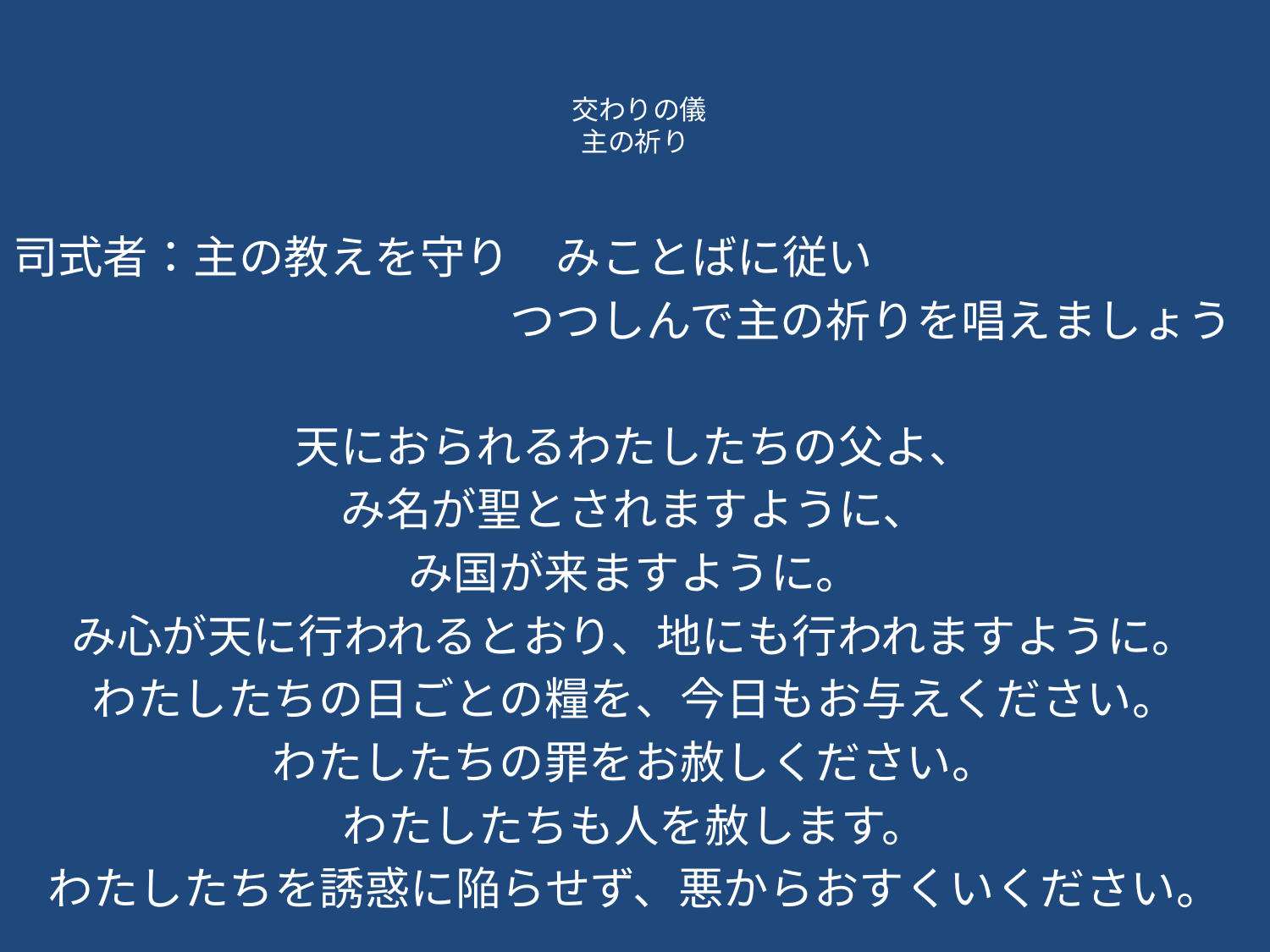

# 交わりの儀 主の祈り
司式者：主の教えを守り　みことばに従い
　　　　　　　　　　　つつしんで主の祈りを唱えましょう

天におられるわたしたちの父よ、
み名が聖とされますように、
み国が来ますように。
み心が天に行われるとおり、地にも行われますように。
わたしたちの日ごとの糧を、今日もお与えください。
わたしたちの罪をお赦しください。
わたしたちも人を赦します。
わたしたちを誘惑に陥らせず、悪からおすくいください。